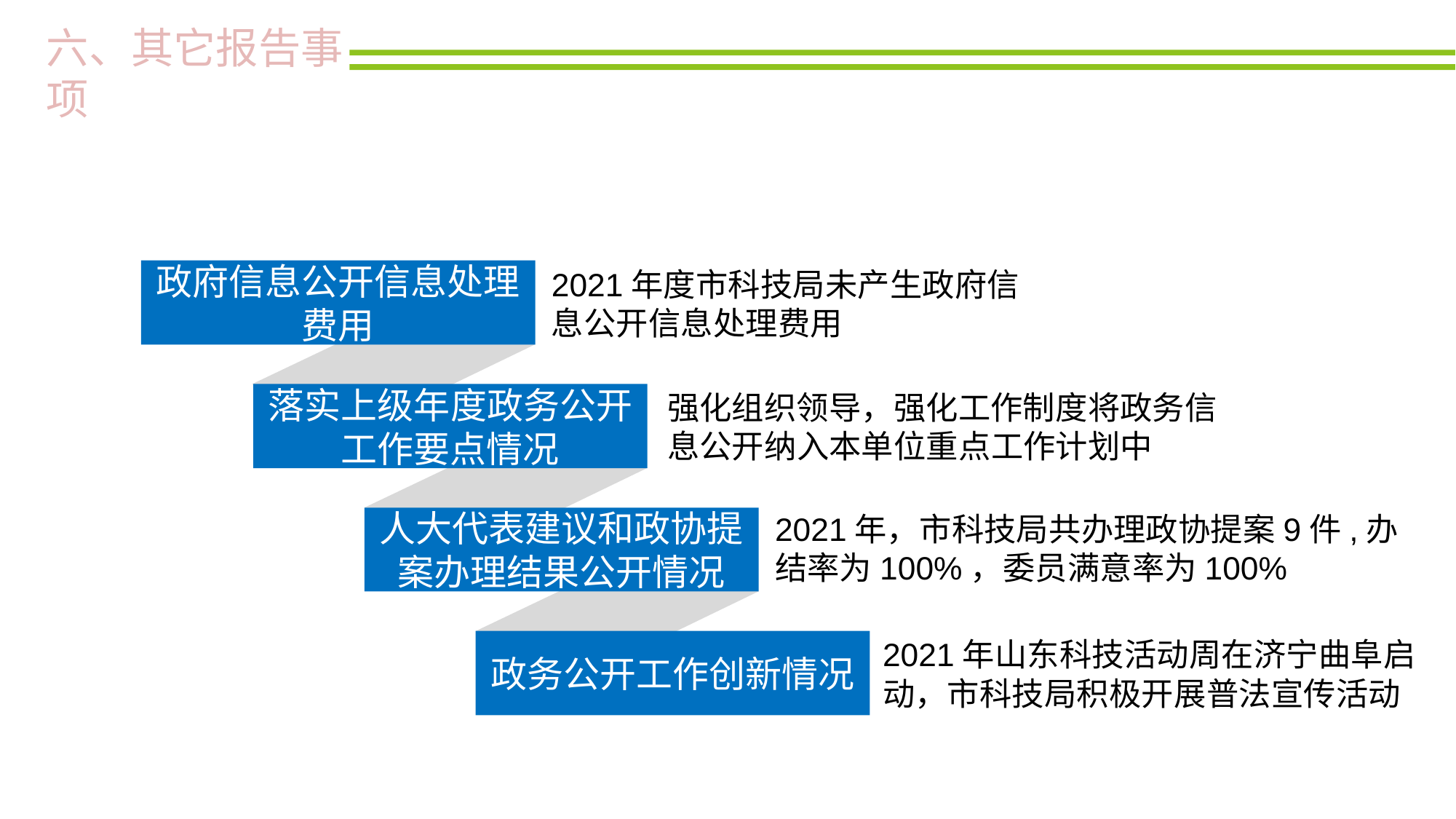

六、其它报告事项

2021年度市科技局未产生政府信息公开信息处理费用
政府信息公开信息处理费用

强化组织领导，强化工作制度将政务信息公开纳入本单位重点工作计划中
落实上级年度政务公开工作要点情况

2021年，市科技局共办理政协提案9件,办结率为100%，委员满意率为100%
人大代表建议和政协提案办理结果公开情况

2021年山东科技活动周在济宁曲阜启动，市科技局积极开展普法宣传活动
政务公开工作创新情况